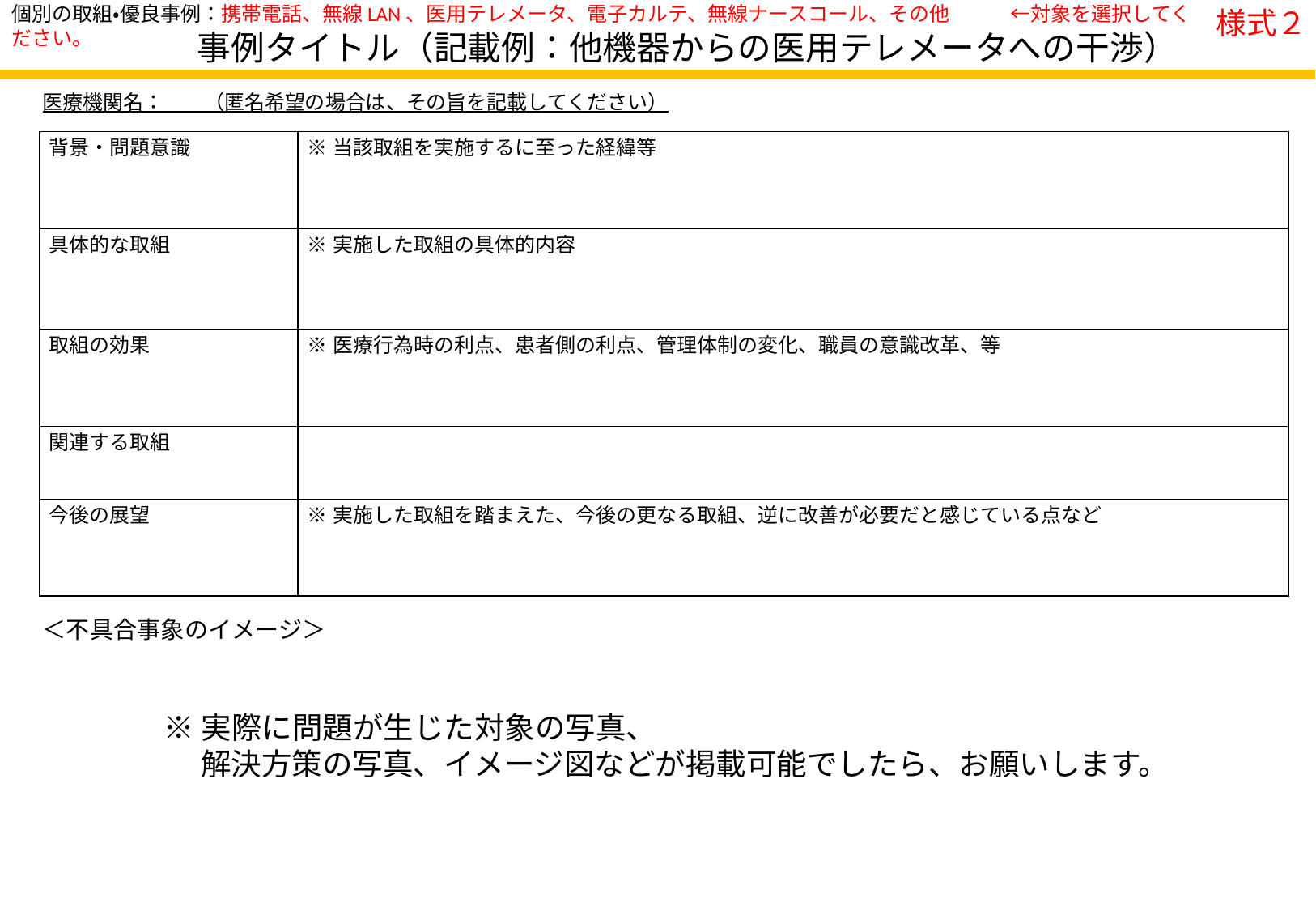

個別の取組・優良事例：携帯電話、無線LAN、医用テレメータ、電子カルテ、無線ナースコール、その他　　　←対象を選択してください。
様式２
事例タイトル（記載例：他機器からの医用テレメータへの干渉）
医療機関名：　　（匿名希望の場合は、その旨を記載してください）
| 背景・問題意識 | ※当該取組を実施するに至った経緯等 |
| --- | --- |
| 具体的な取組 | ※実施した取組の具体的内容 |
| 取組の効果 | ※医療行為時の利点、患者側の利点、管理体制の変化、職員の意識改革、等 |
| 関連する取組 |  |
| 今後の展望 | ※実施した取組を踏まえた、今後の更なる取組、逆に改善が必要だと感じている点など |
＜不具合事象のイメージ＞
※実際に問題が生じた対象の写真、
　 解決方策の写真、イメージ図などが掲載可能でしたら、お願いします。